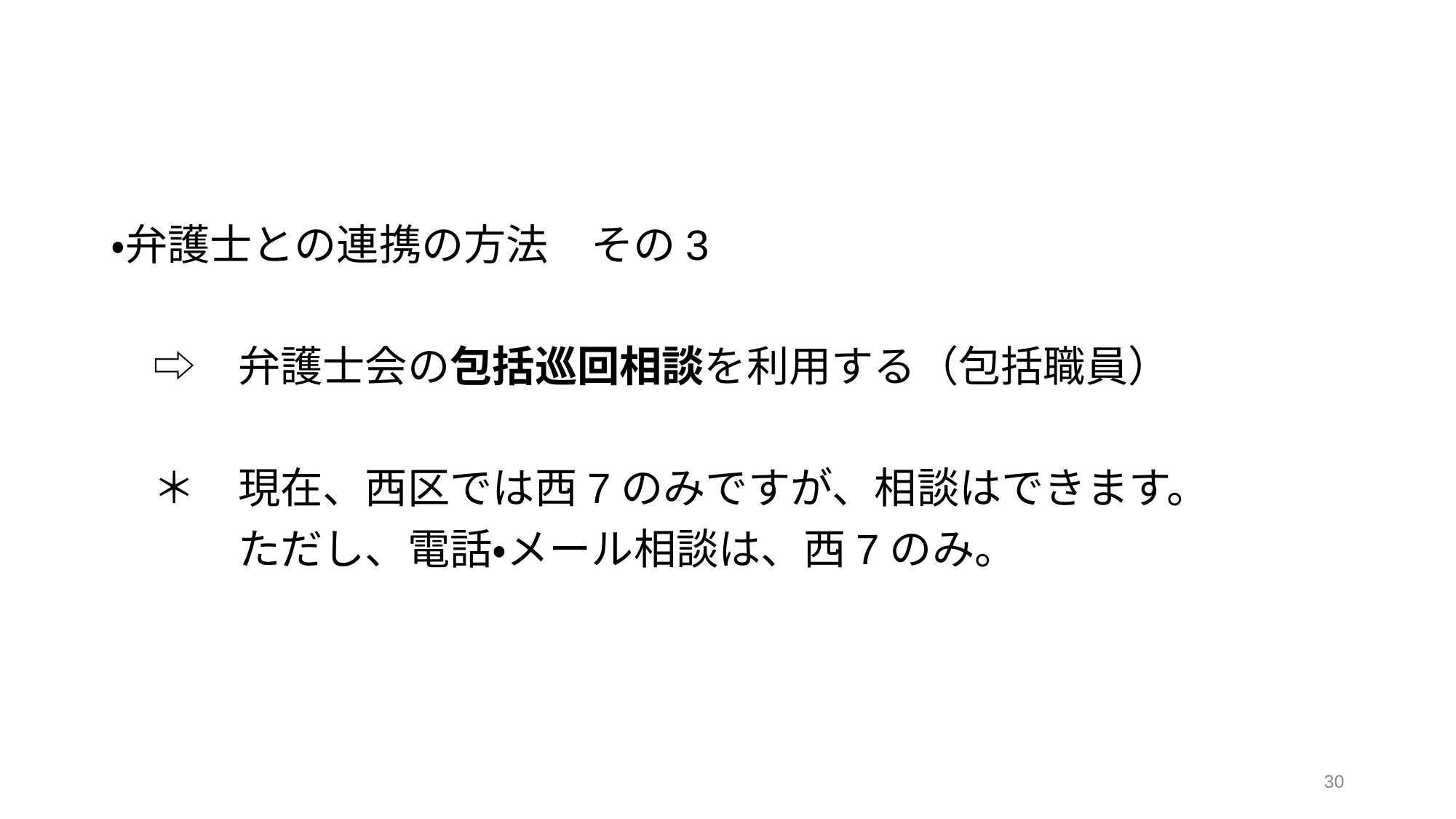

#
・弁護士との連携の方法　その3

　⇨　弁護士会の包括巡回相談を利用する（包括職員）

　＊　現在、西区では西7のみですが、相談はできます。
　　　ただし、電話・メール相談は、西7のみ。

30